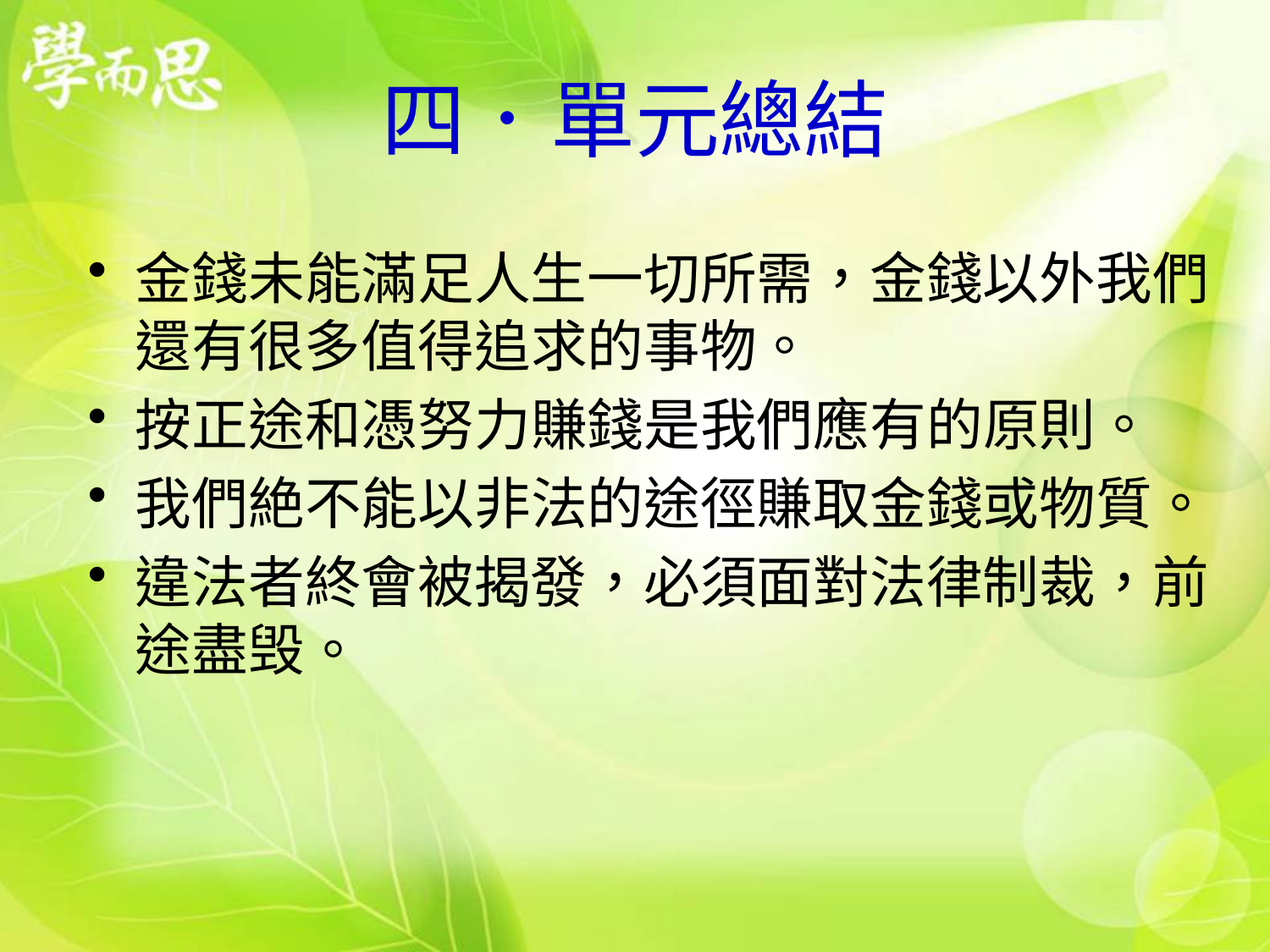

# 四．單元總結
金錢未能滿足人生一切所需，金錢以外我們還有很多值得追求的事物。
按正途和憑努力賺錢是我們應有的原則。
我們絶不能以非法的途徑賺取金錢或物質。
違法者終會被揭發，必須面對法律制裁，前途盡毁。